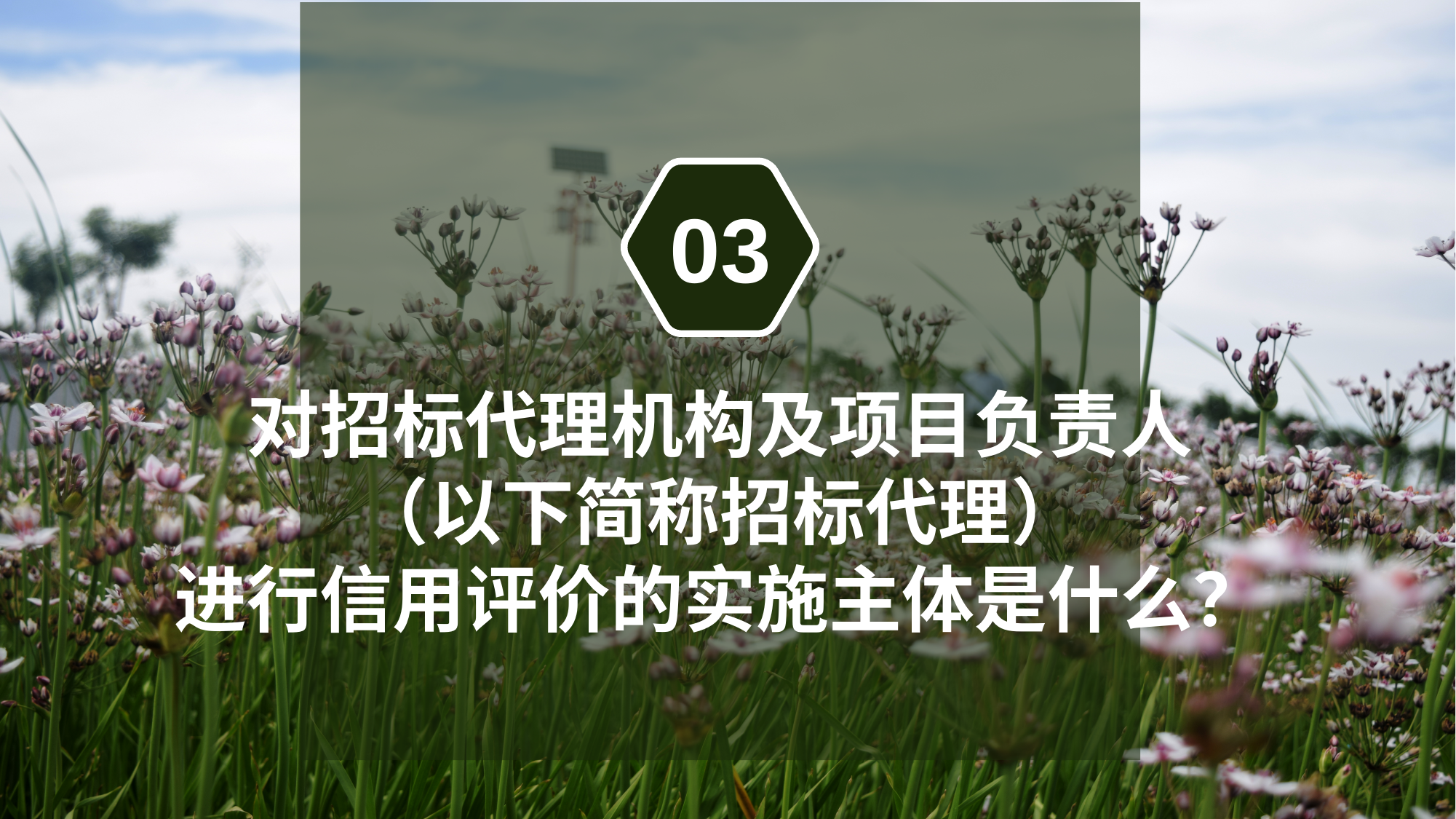

03

对招标代理机构及项目负责人
（以下简称招标代理）
进行信用评价的实施主体是什么？